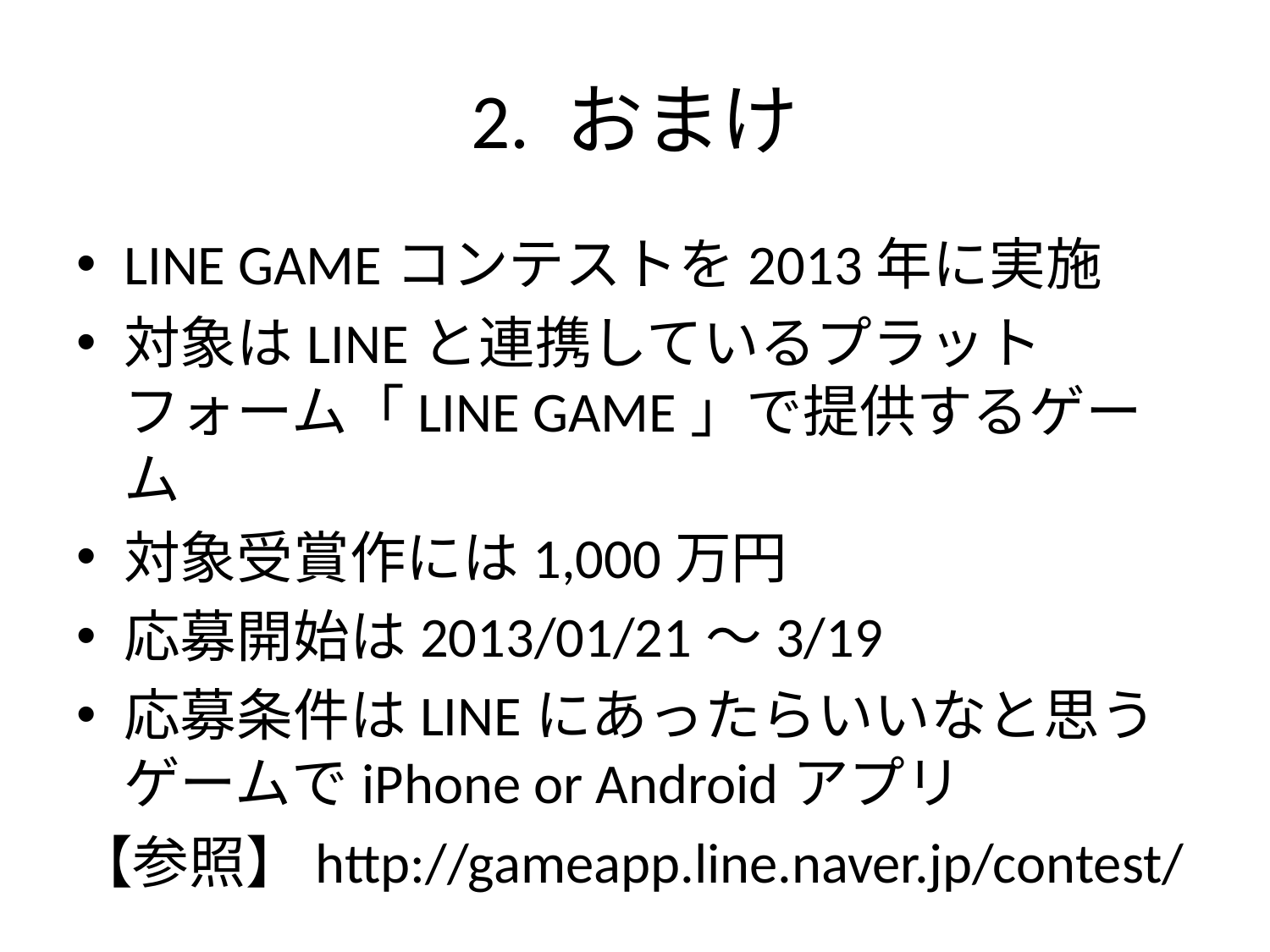

# 2. おまけ
LINE GAMEコンテストを2013年に実施
対象はLINEと連携しているプラットフォーム「LINE GAME」で提供するゲーム
対象受賞作には1,000万円
応募開始は2013/01/21～3/19
応募条件はLINEにあったらいいなと思うゲームでiPhone or Androidアプリ
【参照】http://gameapp.line.naver.jp/contest/